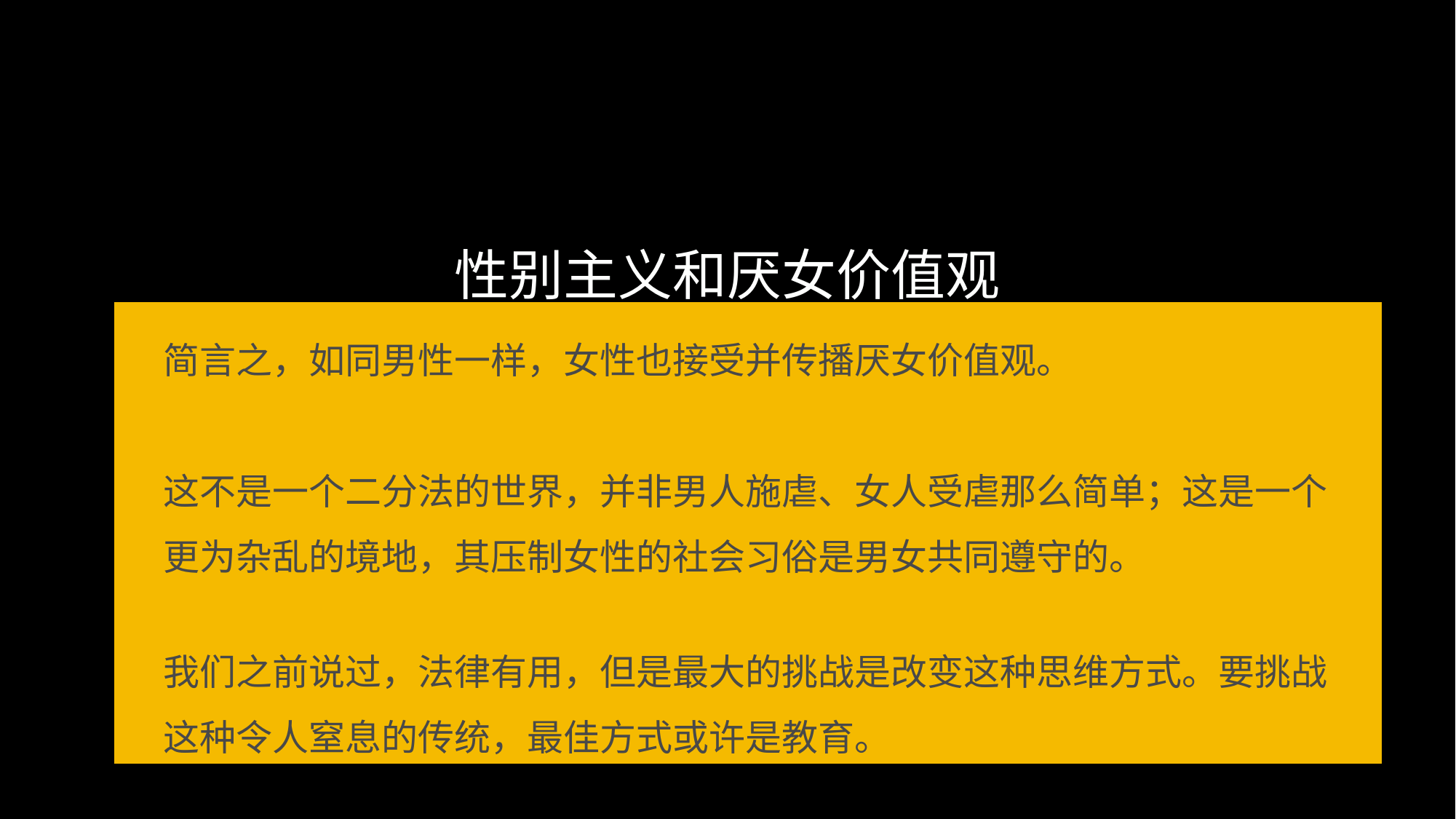

性别主义和厌女价值观

简言之，如同男性一样，女性也接受并传播厌女价值观。

这不是一个二分法的世界，并非男人施虐、女人受虐那么简单；这是一个更为杂乱的境地，其压制女性的社会习俗是男女共同遵守的。

我们之前说过，法律有用，但是最大的挑战是改变这种思维方式。要挑战这种令人窒息的传统，最佳方式或许是教育。
#